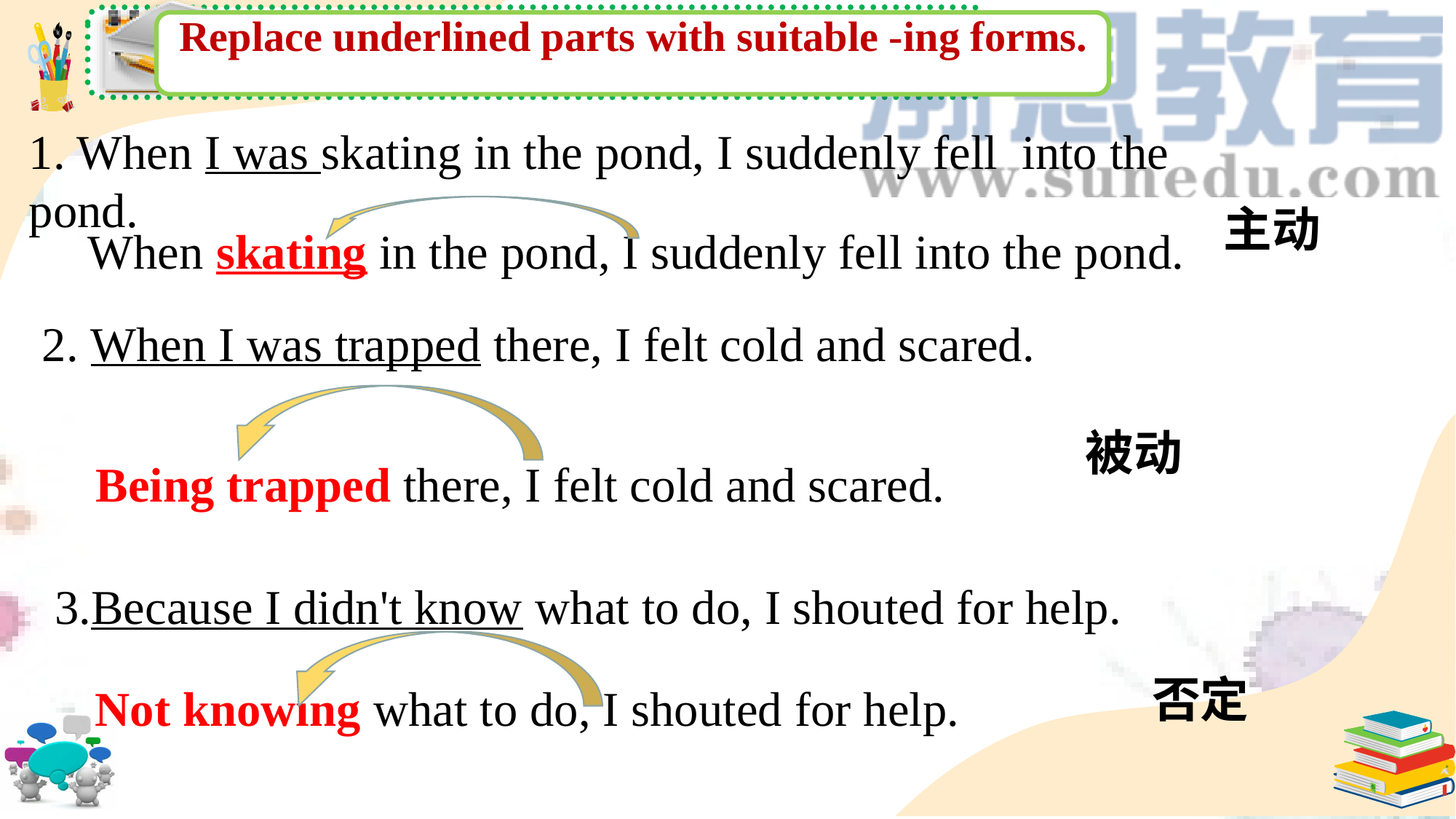

Replace underlined parts with suitable -ing forms.
1. When I was skating in the pond, I suddenly fell  into the pond.
主动

  When skating in the pond, I suddenly fell into the pond.
2. When I was trapped there, I felt cold and scared.

被动
Being trapped there, I felt cold and scared.
3.Because I didn't know what to do, I shouted for help.

否定
Not knowing what to do, I shouted for help.